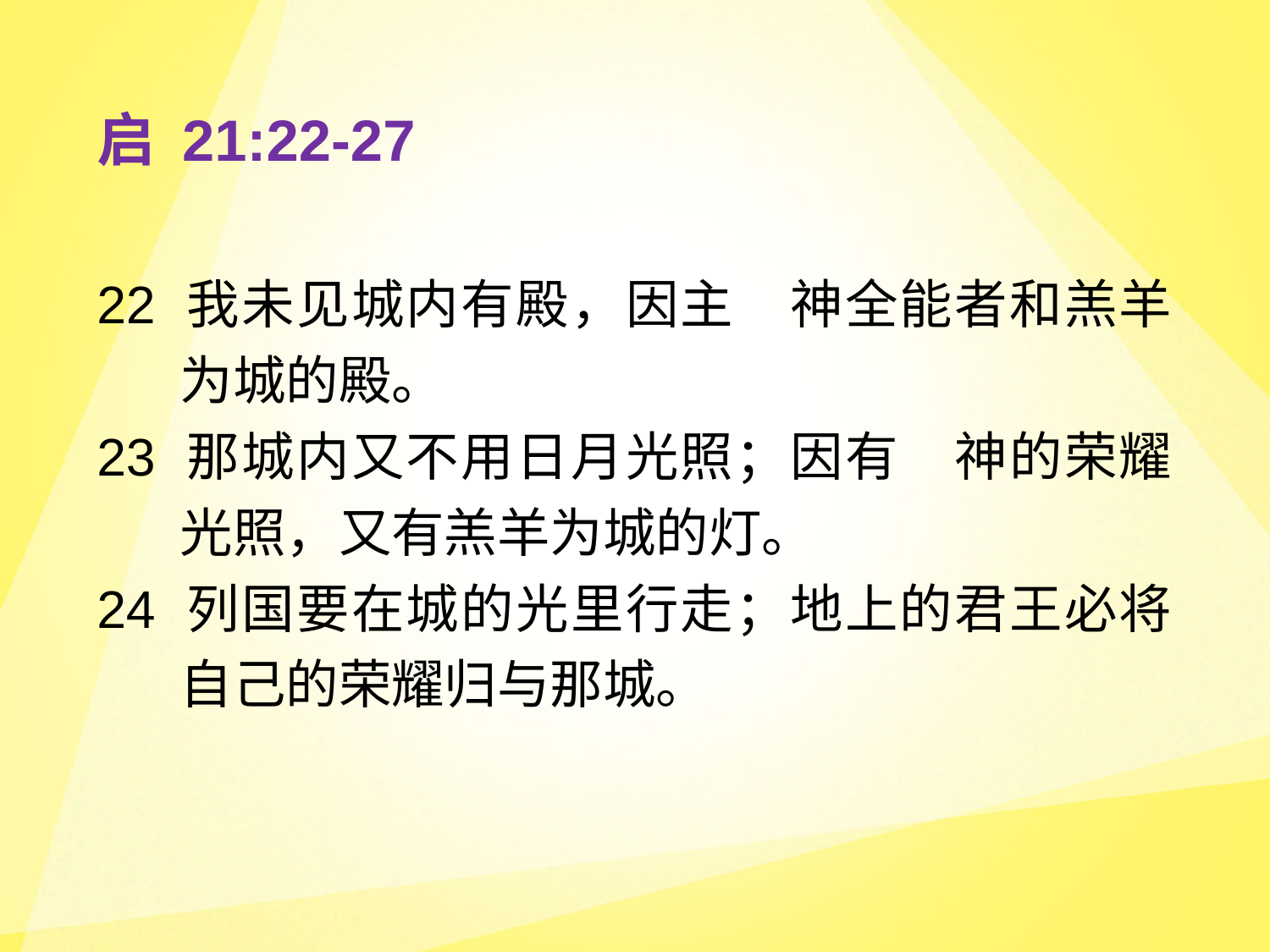

# 启 21:22-27
22 我未见城内有殿，因主　神全能者和羔羊为城的殿。
23 那城内又不用日月光照；因有　神的荣耀光照，又有羔羊为城的灯。
24 列国要在城的光里行走；地上的君王必将自己的荣耀归与那城。